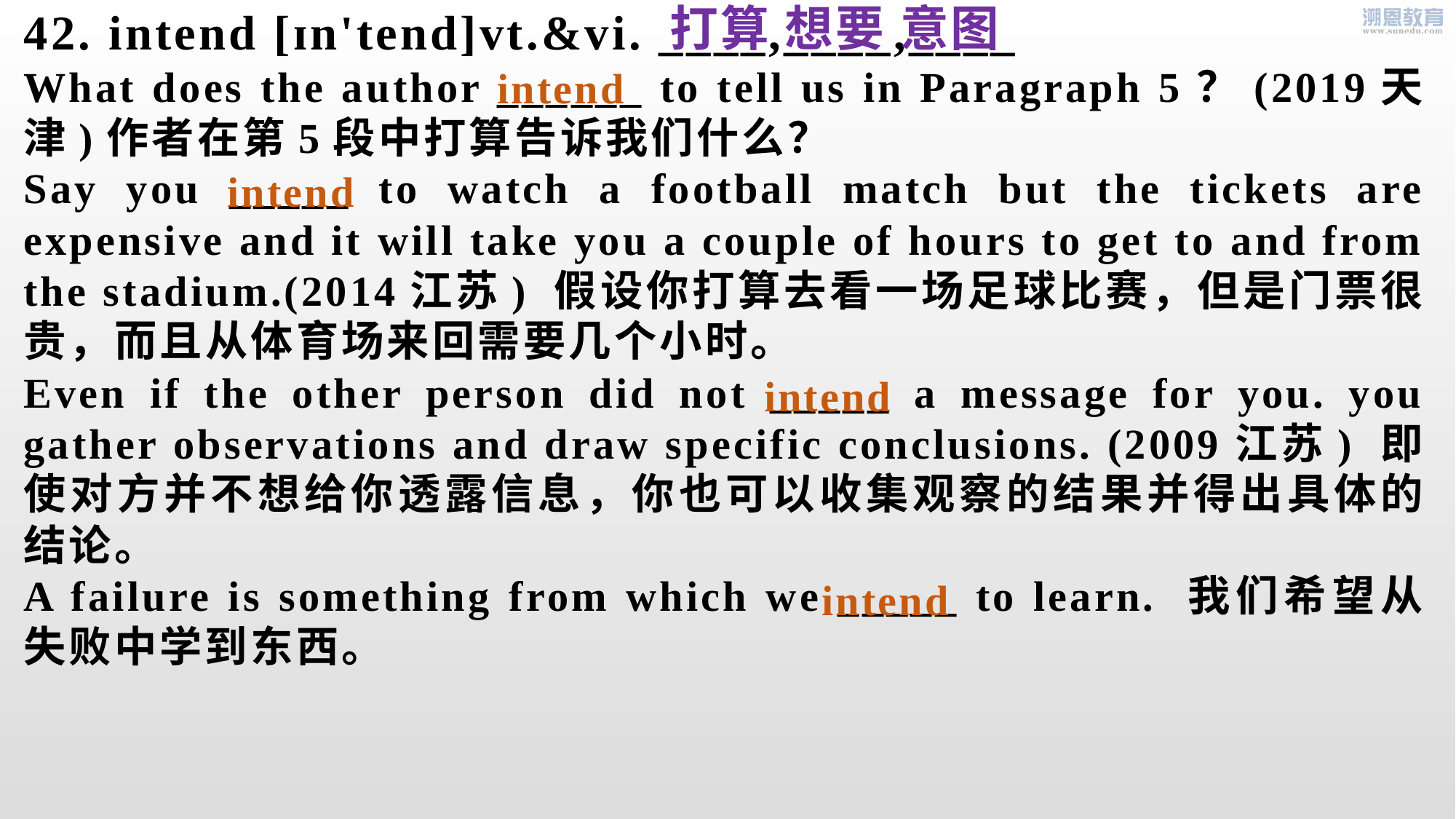

42. intend [ɪn'tend]vt.&vi. ____,____,____
What does the author ______ to tell us in Paragraph 5？(2019天津)作者在第5段中打算告诉我们什么？
Say you _____ to watch a football match but the tickets are expensive and it will take you a couple of hours to get to and from the stadium.(2014江苏) 假设你打算去看一场足球比赛，但是门票很贵，而且从体育场来回需要几个小时。
Even if the other person did not _____ a message for you. you gather observations and draw specific conclusions. (2009江苏) 即使对方并不想给你透露信息，你也可以收集观察的结果并得出具体的结论。
A failure is something from which we _____ to learn. 我们希望从失败中学到东西。

打算 想要 意图
intend
intend
intend
intend